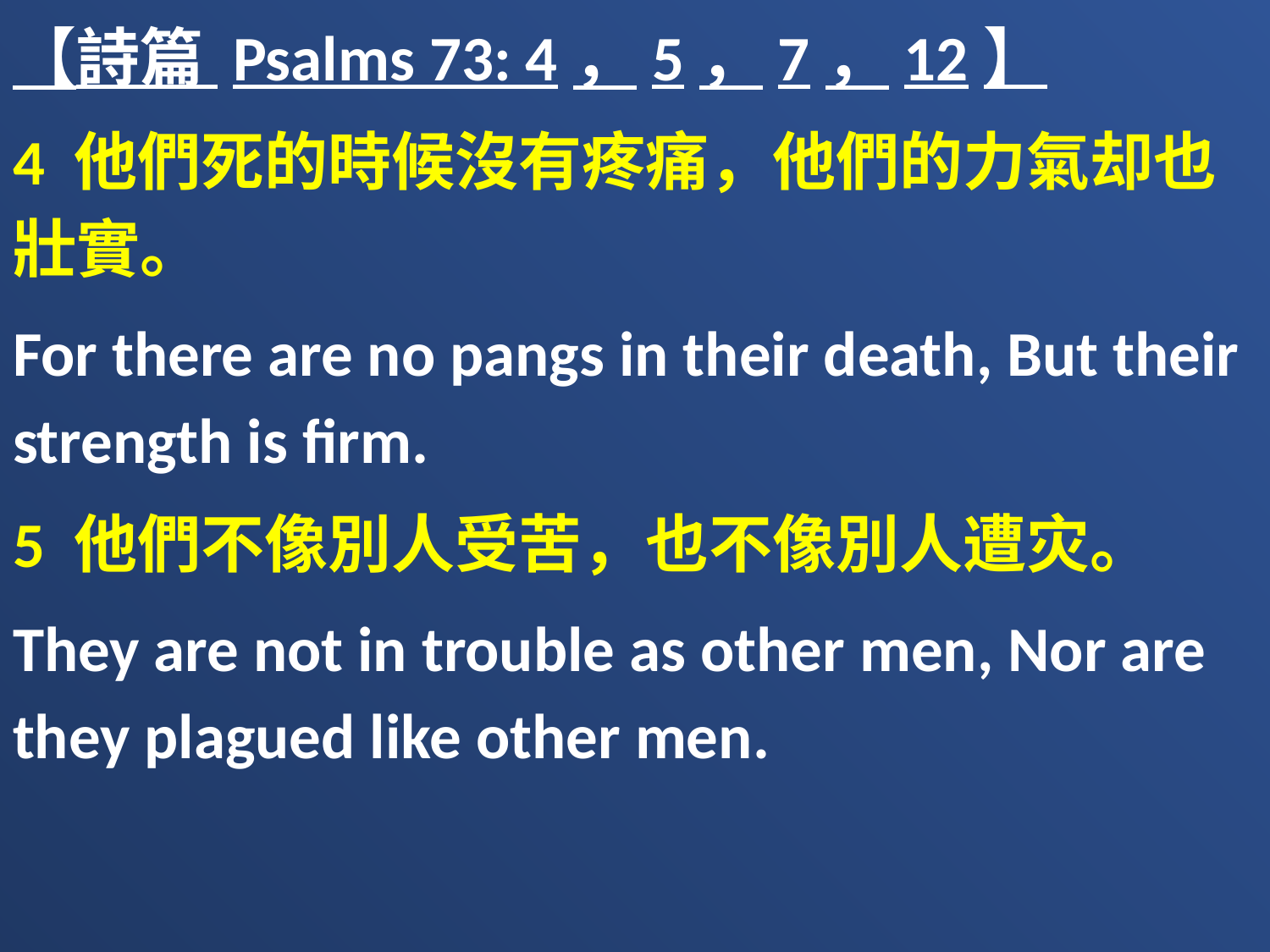

【詩篇 Psalms 73: 4，5，7，12】
4 他們死的時候沒有疼痛，他們的力氣却也壯實。
For there are no pangs in their death, But their strength is firm.
5 他們不像別人受苦，也不像別人遭灾。
They are not in trouble as other men, Nor are they plagued like other men.